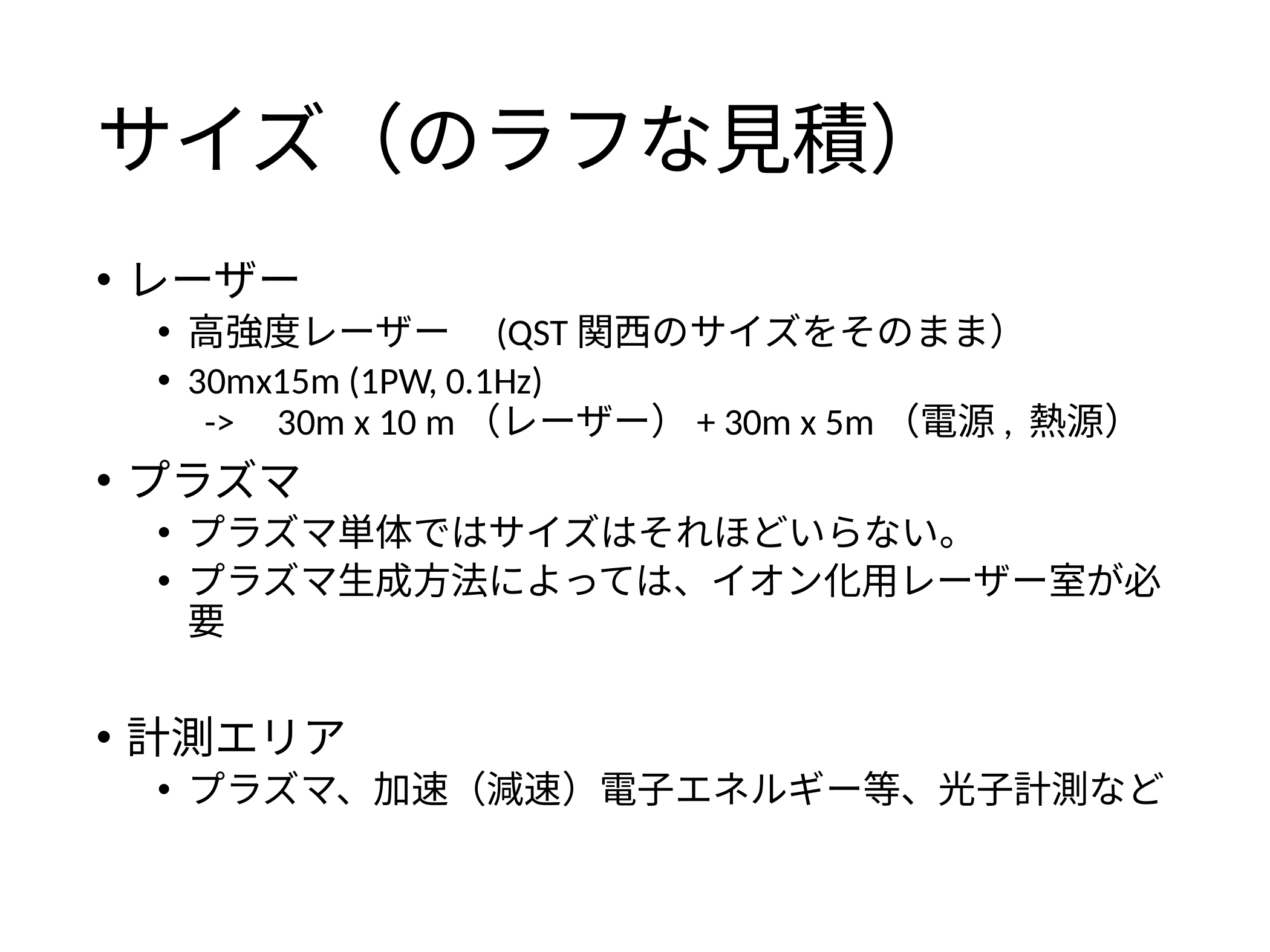

# サイズ（のラフな見積）
レーザー
高強度レーザー　(QST関西のサイズをそのまま）
30mx15m (1PW, 0.1Hz)
  ->     30m x 10 m（レーザー）+ 30m x 5m（電源, 熱源）
プラズマ
プラズマ単体ではサイズはそれほどいらない。
プラズマ生成方法によっては、イオン化用レーザー室が必要

計測エリア
プラズマ、加速（減速）電子エネルギー等、光子計測など